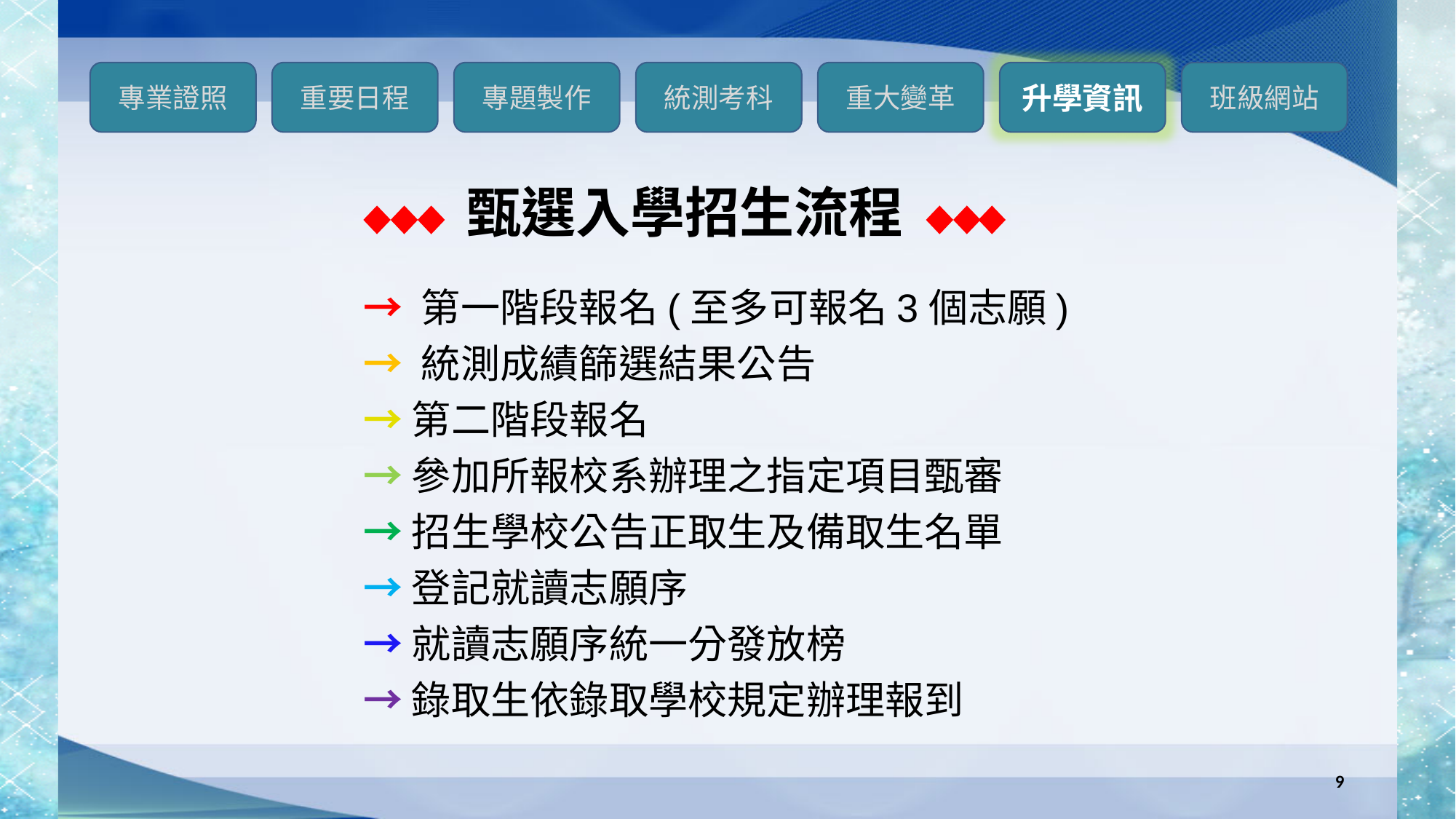

甄選入學招生流程

→ 第一階段報名(至多可報名3個志願)
→ 統測成績篩選結果公告
→ 第二階段報名
→ 參加所報校系辦理之指定項目甄審
→ 招生學校公告正取生及備取生名單
→ 登記就讀志願序
→ 就讀志願序統一分發放榜
→ 錄取生依錄取學校規定辦理報到
9